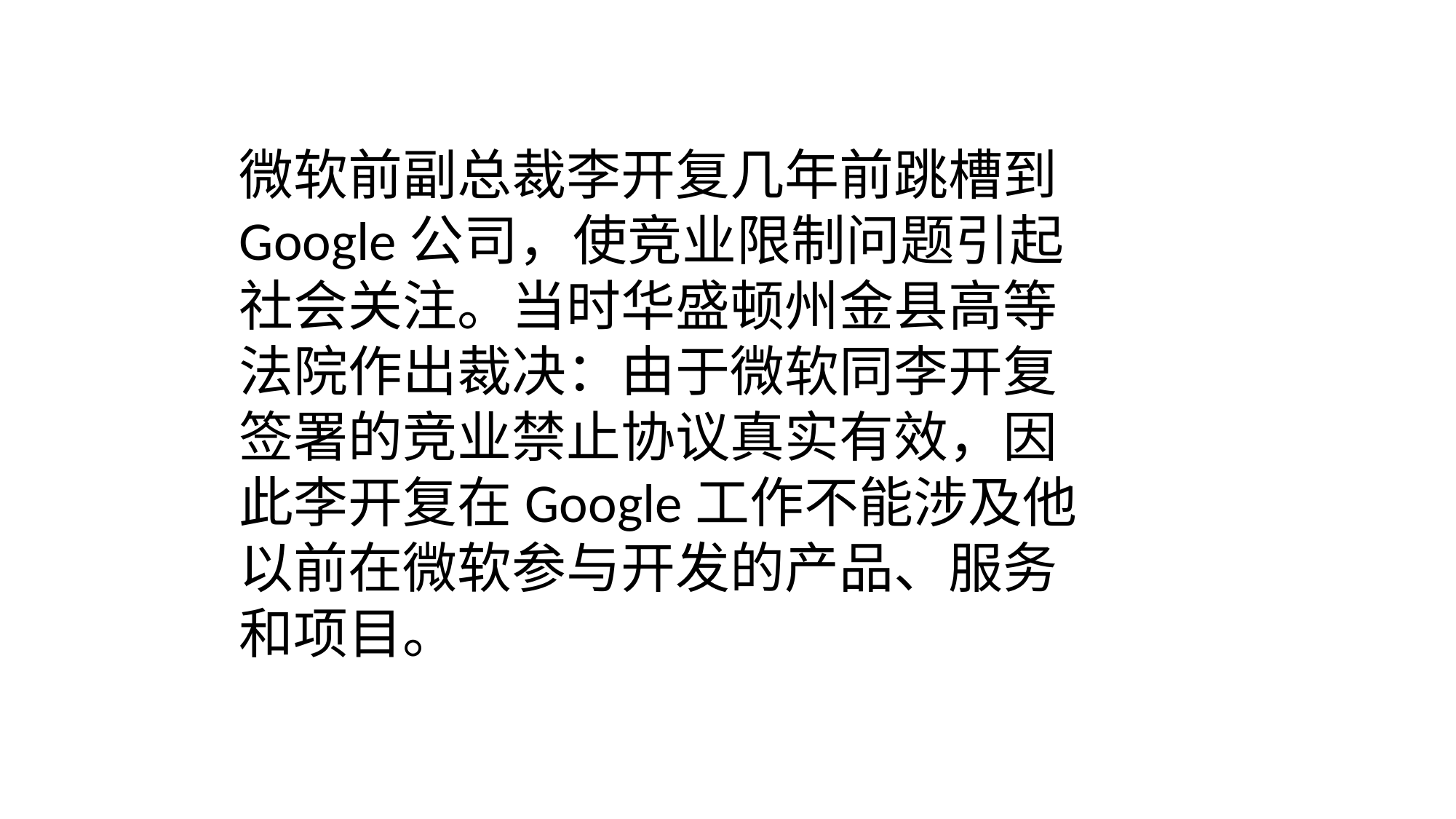

微软前副总裁李开复几年前跳槽到Google公司，使竞业限制问题引起社会关注。当时华盛顿州金县高等法院作出裁决：由于微软同李开复签署的竞业禁止协议真实有效，因此李开复在Google工作不能涉及他以前在微软参与开发的产品、服务和项目。